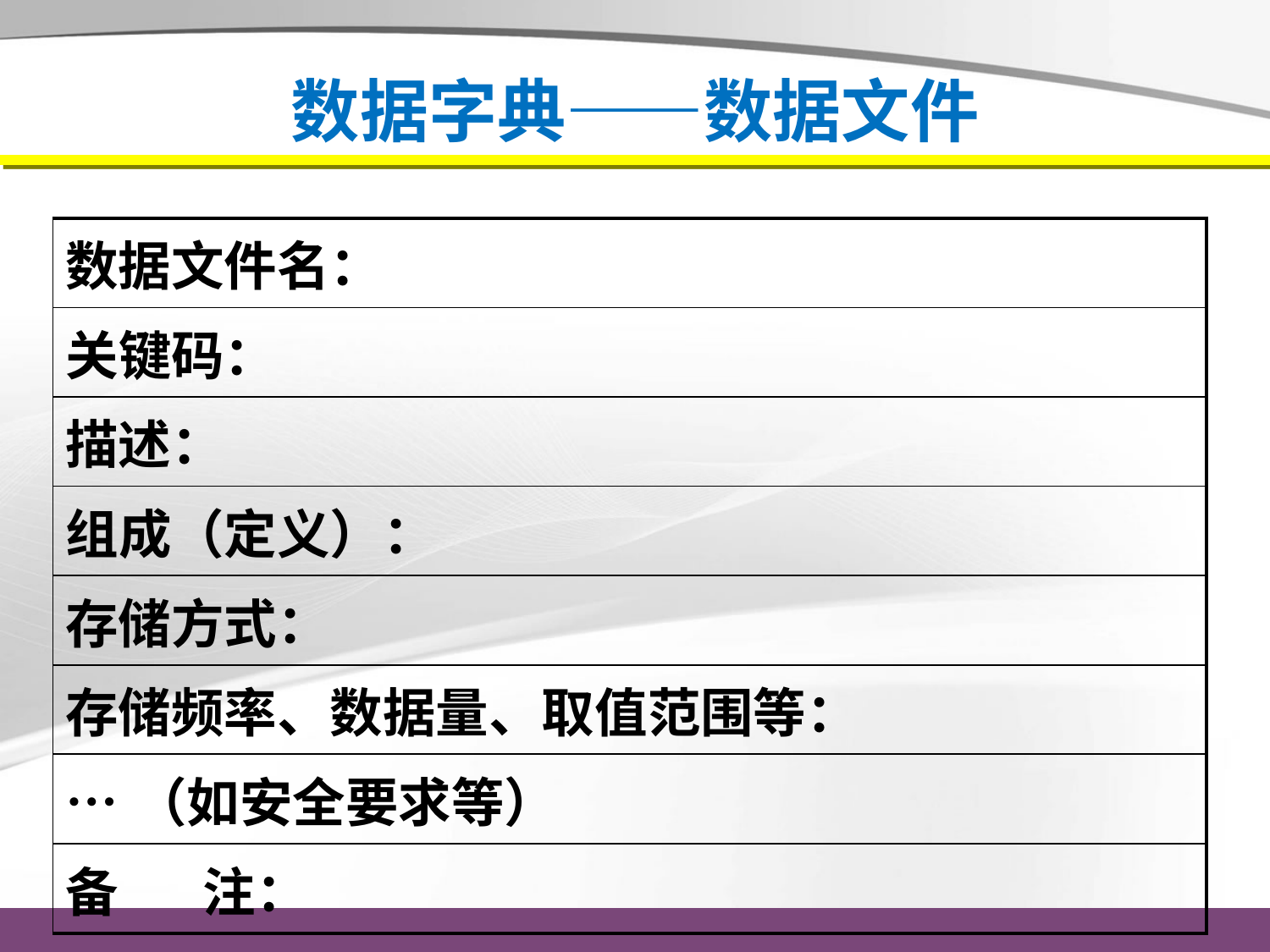

# 数据字典——数据文件
| 数据文件名： |
| --- |
| 关键码： |
| 描述： |
| 组成（定义）： |
| 存储方式： |
| 存储频率、数据量、取值范围等： |
| …（如安全要求等） |
| 备 注： |